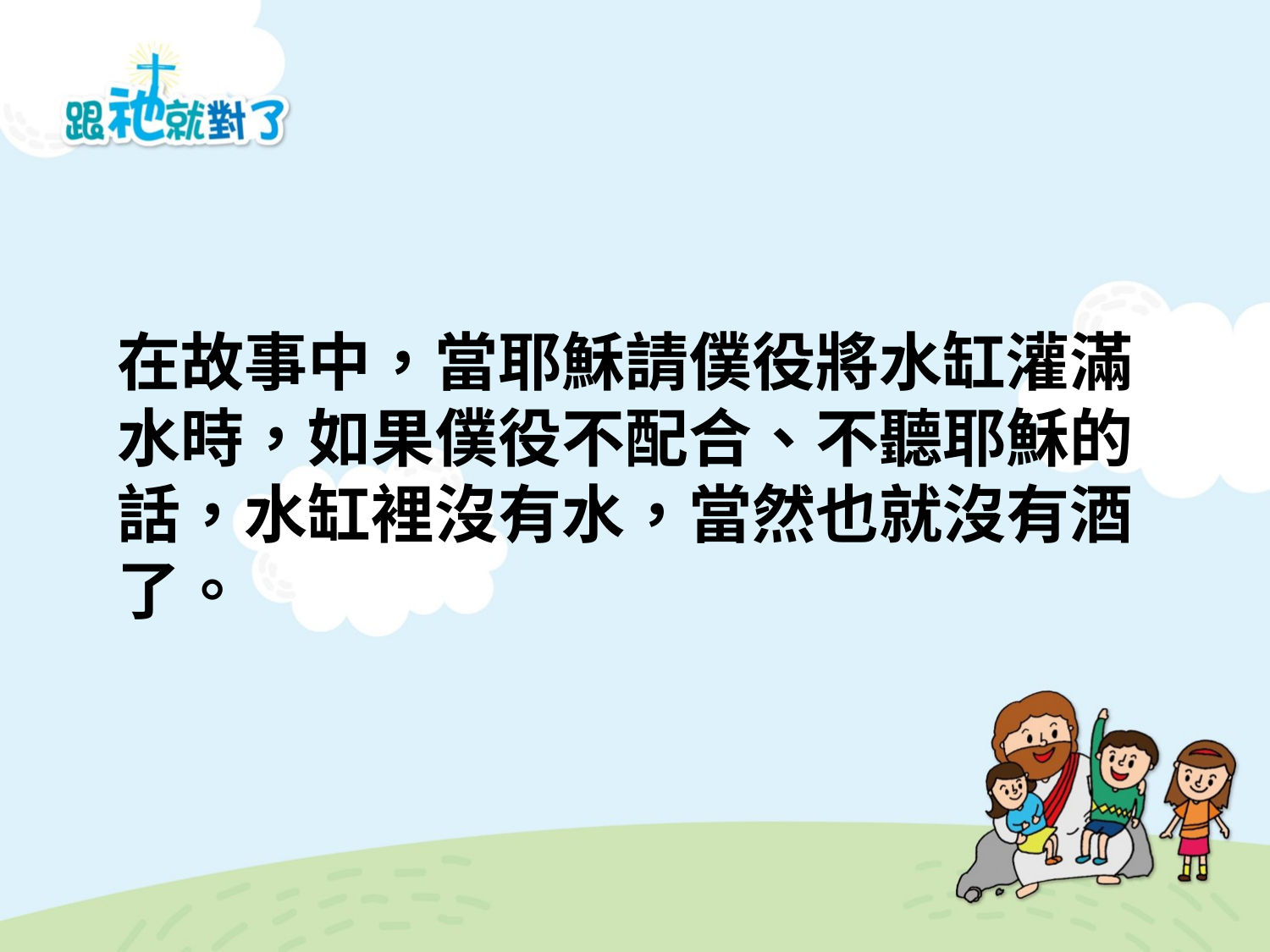

在故事中，當耶穌請僕役將水缸灌滿水時，如果僕役不配合、不聽耶穌的話，水缸裡沒有水，當然也就沒有酒了。